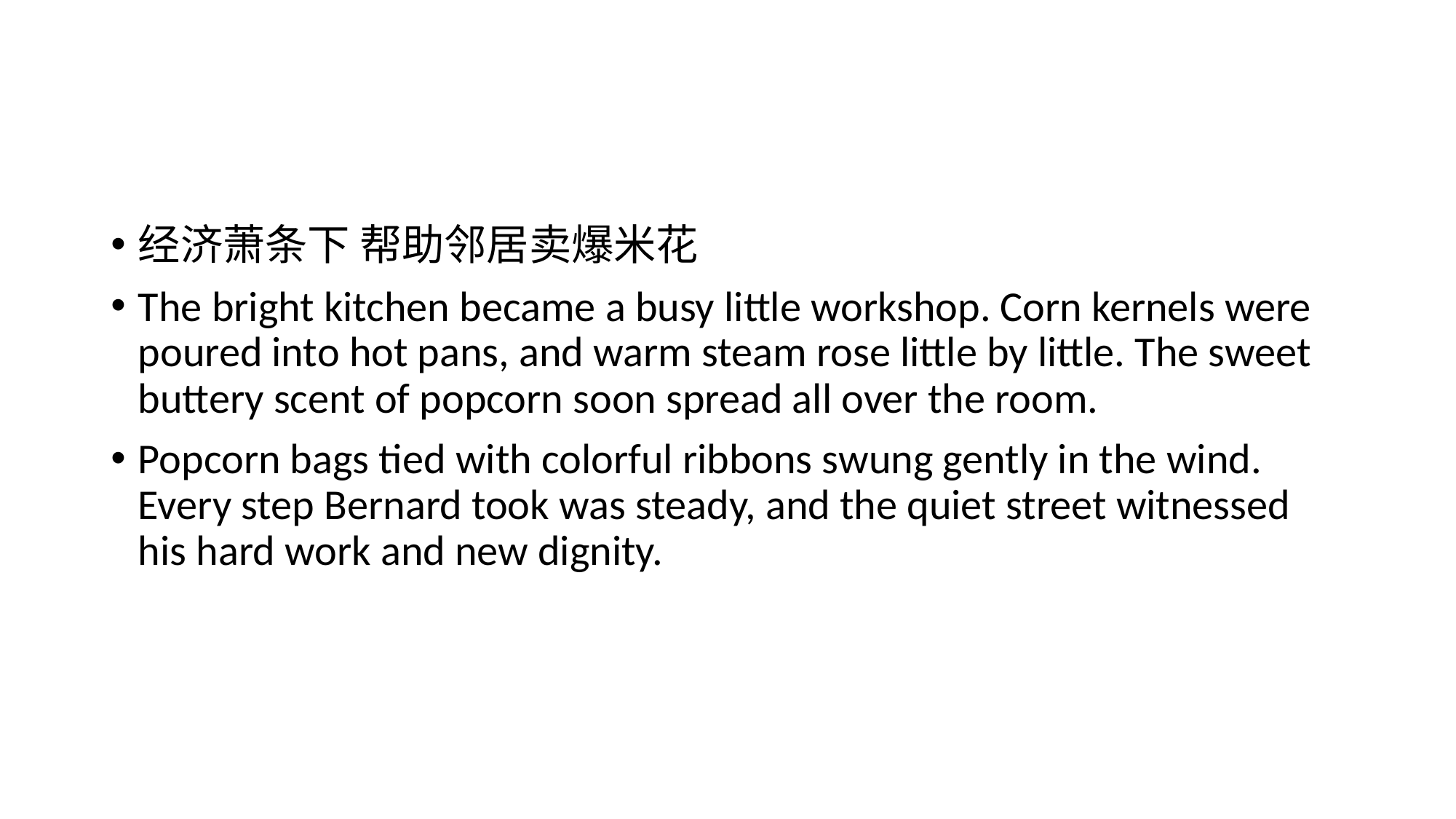

#
经济萧条下 帮助邻居卖爆米花
The bright kitchen became a busy little workshop. Corn kernels were poured into hot pans, and warm steam rose little by little. The sweet buttery scent of popcorn soon spread all over the room.
Popcorn bags tied with colorful ribbons swung gently in the wind. Every step Bernard took was steady, and the quiet street witnessed his hard work and new dignity.